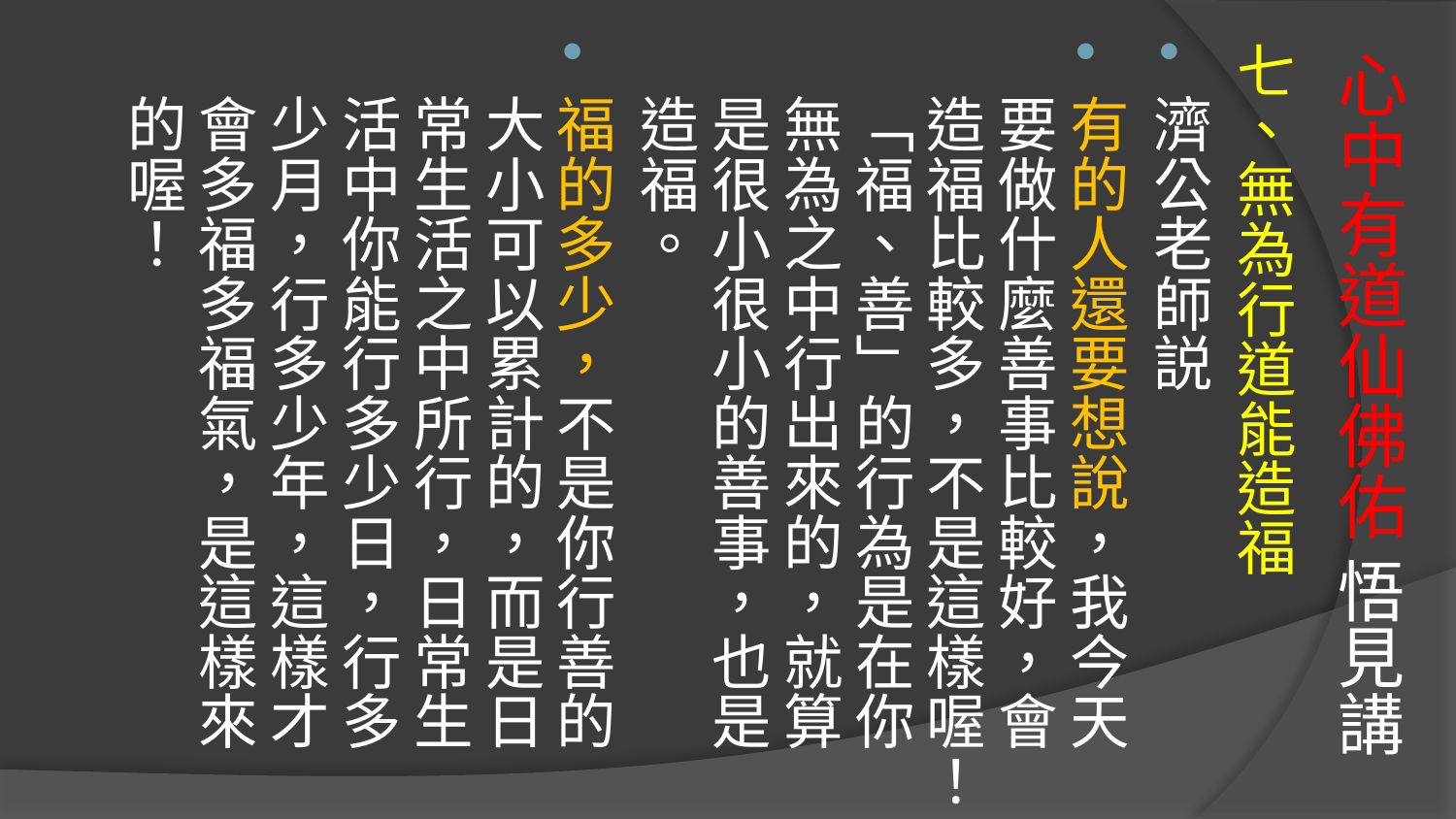

# 心中有道仙佛佑 悟見講
七、無為行道能造福
濟公老師説
有的人還要想說，我今天要做什麼善事比較好，會造福比較多，不是這樣喔！「福、善」的行為是在你無為之中行出來的，就算是很小很小的善事，也是造福。
福的多少，不是你行善的大小可以累計的，而是日常生活之中所行，日常生活中你能行多少日，行多少月，行多少年，這樣才會多福多福氣，是這樣來的喔！